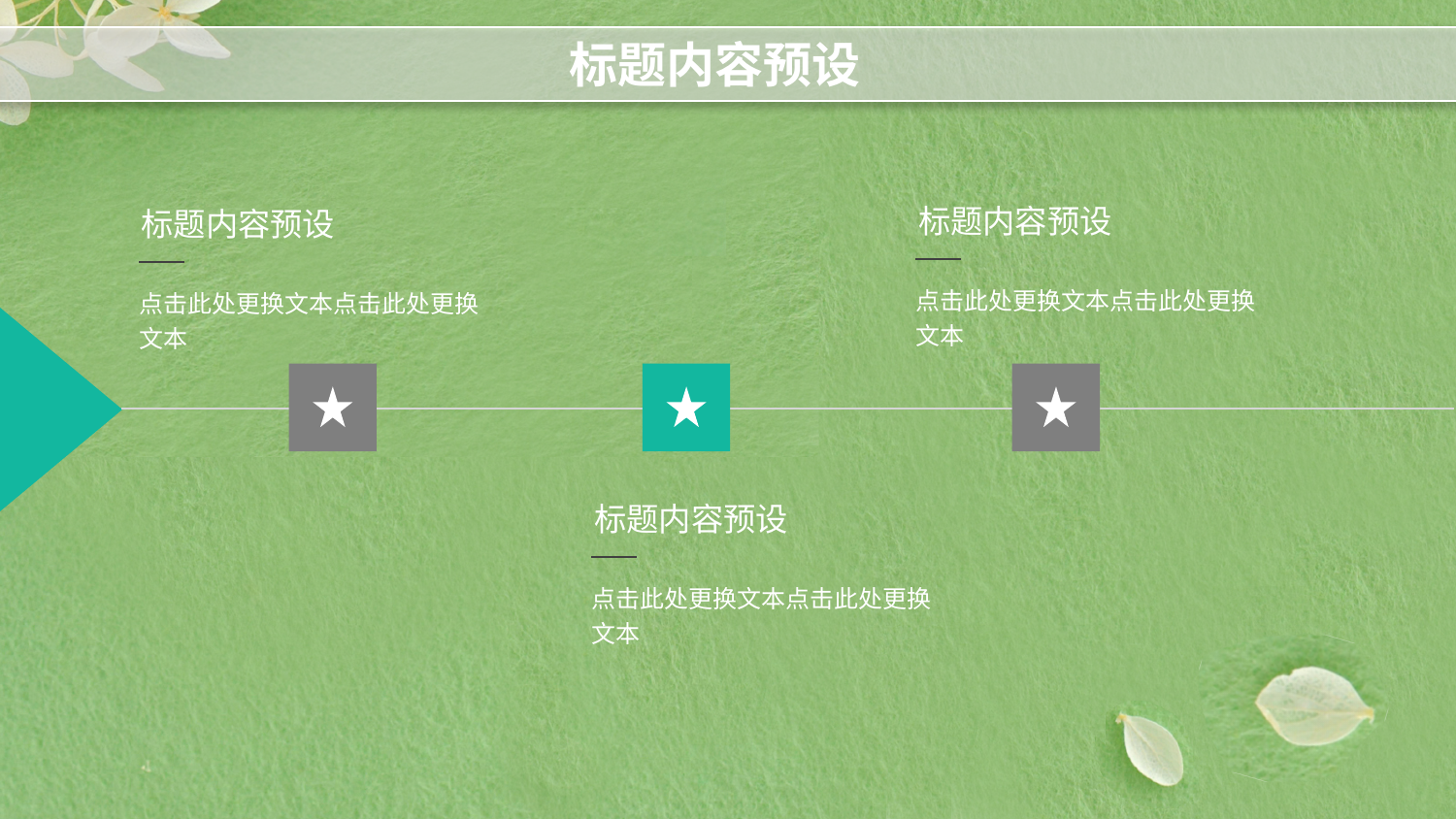

标题内容预设
标题内容预设

点击此处更换文本点击此处更换文本
标题内容预设

点击此处更换文本点击此处更换文本

标题内容预设

点击此处更换文本点击此处更换文本